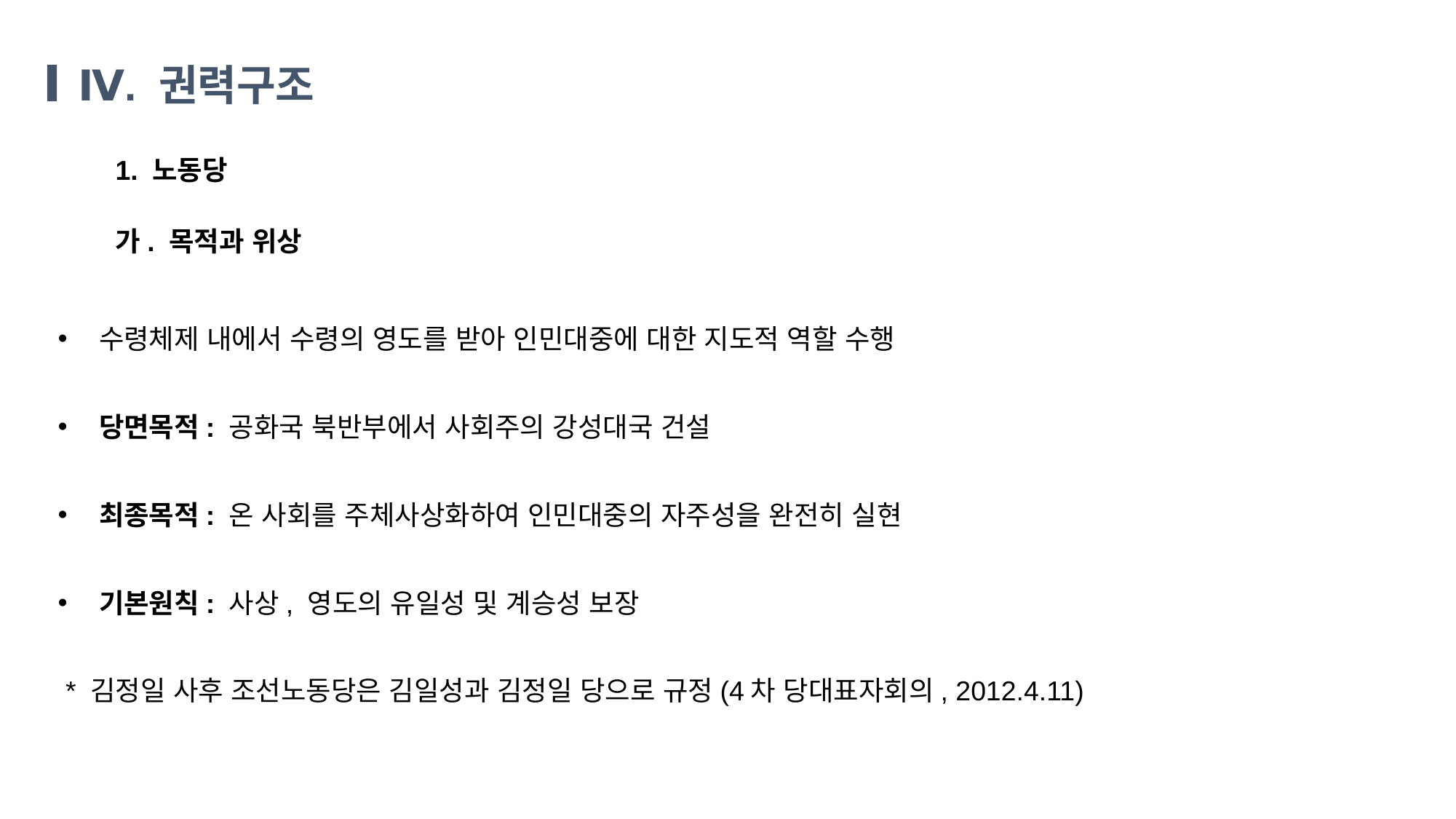

Ⅳ. 권력구조

1. 노동당
가. 목적과 위상
수령체제 내에서 수령의 영도를 받아 인민대중에 대한 지도적 역할 수행
당면목적: 공화국 북반부에서 사회주의 강성대국 건설
최종목적: 온 사회를 주체사상화하여 인민대중의 자주성을 완전히 실현
기본원칙: 사상, 영도의 유일성 및 계승성 보장
 * 김정일 사후 조선노동당은 김일성과 김정일 당으로 규정(4차 당대표자회의, 2012.4.11)